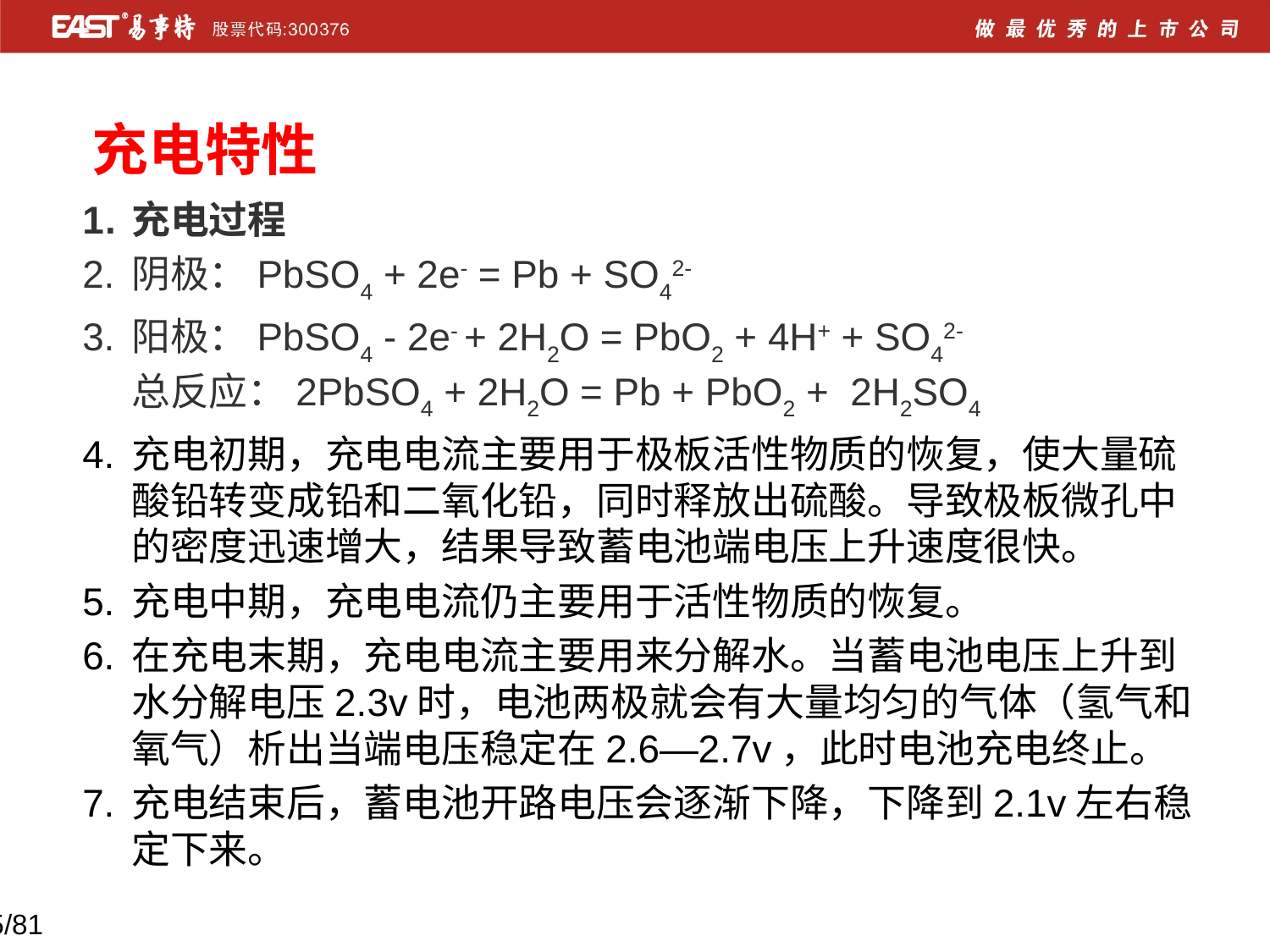

充电特性
充电过程
阴极：PbSO4 + 2e- = Pb + SO42-
阳极：PbSO4 - 2e- + 2H2O = PbO2 + 4H+ + SO42-
总反应：2PbSO4 + 2H2O = Pb + PbO2 +  2H2SO4
充电初期，充电电流主要用于极板活性物质的恢复，使大量硫酸铅转变成铅和二氧化铅，同时释放出硫酸。导致极板微孔中的密度迅速增大，结果导致蓄电池端电压上升速度很快。
充电中期，充电电流仍主要用于活性物质的恢复。
在充电末期，充电电流主要用来分解水。当蓄电池电压上升到水分解电压2.3v时，电池两极就会有大量均匀的气体（氢气和氧气）析出当端电压稳定在2.6—2.7v，此时电池充电终止。
充电结束后，蓄电池开路电压会逐渐下降，下降到2.1v左右稳定下来。